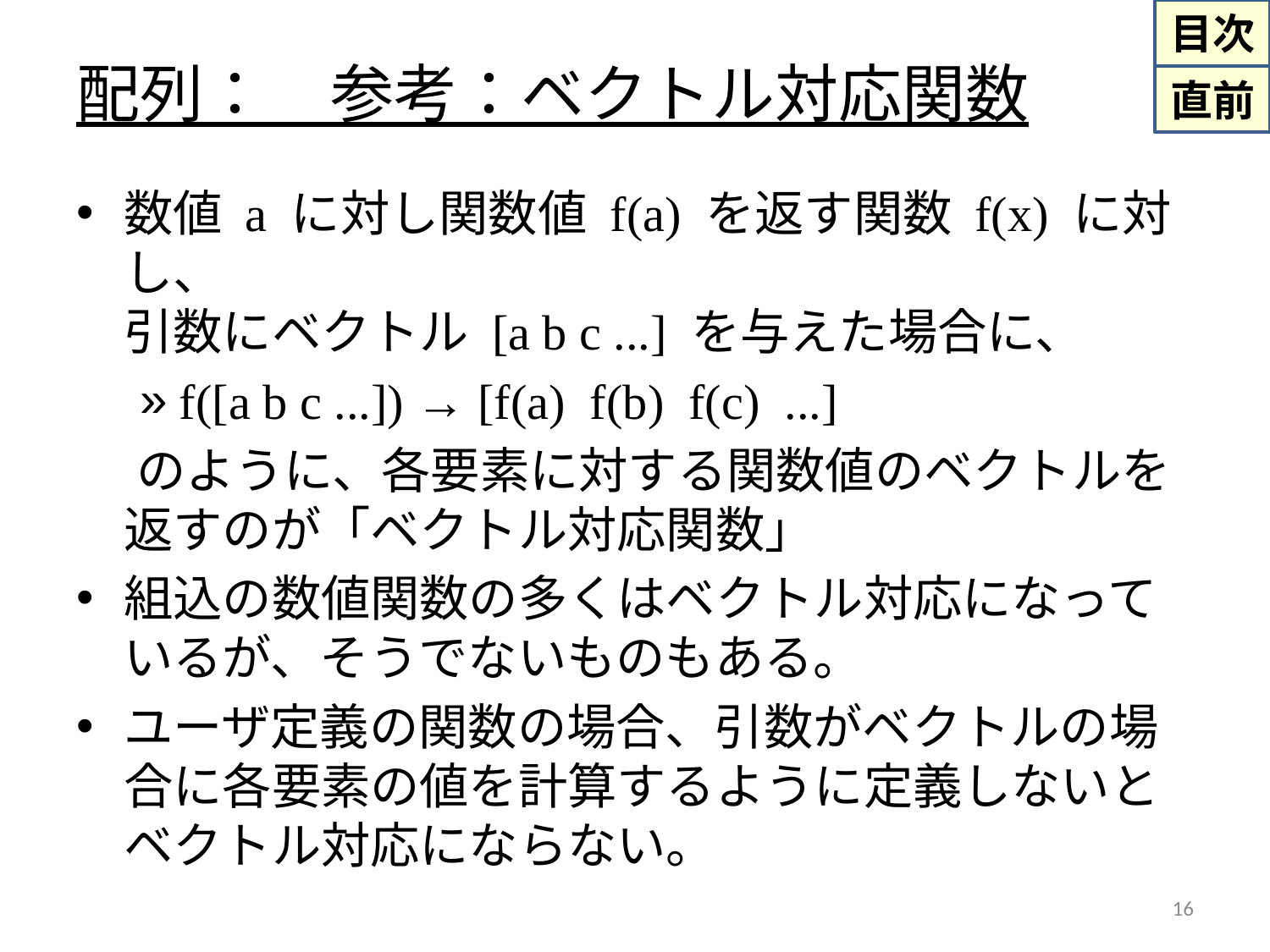

# 配列：　参考：ベクトル対応関数
数値 a に対し関数値 f(a) を返す関数 f(x) に対し、
引数にベクトル [a b c ...] を与えた場合に、
f([a b c ...]) → [f(a)  f(b)  f(c)  ...]
　 のように、各要素に対する関数値のベクトルを返すのが「ベクトル対応関数」
組込の数値関数の多くはベクトル対応になっているが、そうでないものもある。
ユーザ定義の関数の場合、引数がベクトルの場合に各要素の値を計算するように定義しないとベクトル対応にならない。
16